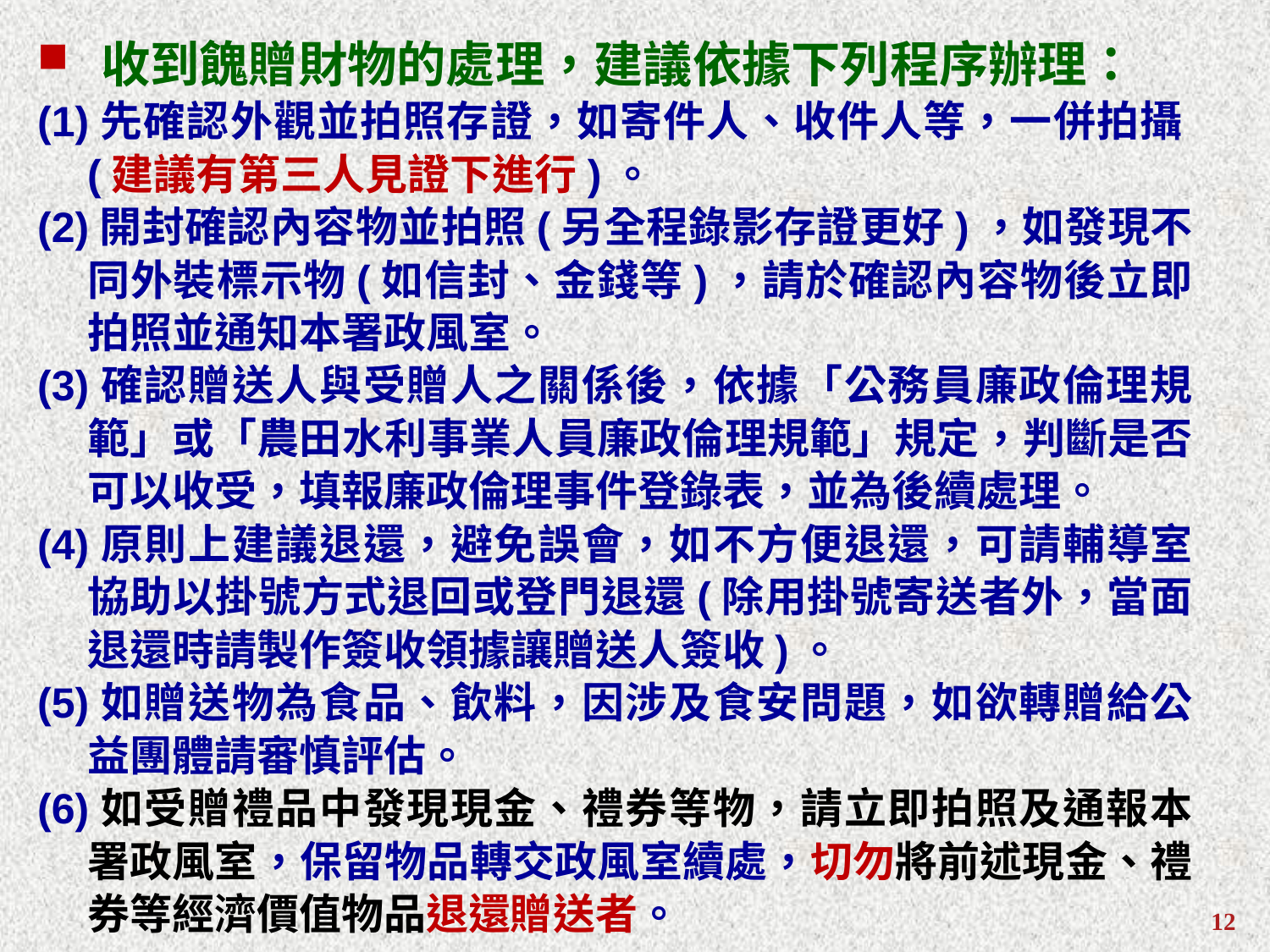

收到餽贈財物的處理，建議依據下列程序辦理：
(1)先確認外觀並拍照存證，如寄件人、收件人等，一併拍攝(建議有第三人見證下進行)。
(2)開封確認內容物並拍照(另全程錄影存證更好)，如發現不同外裝標示物(如信封、金錢等)，請於確認內容物後立即拍照並通知本署政風室。
(3)確認贈送人與受贈人之關係後，依據「公務員廉政倫理規範」或「農田水利事業人員廉政倫理規範」規定，判斷是否可以收受，填報廉政倫理事件登錄表，並為後續處理。
(4)原則上建議退還，避免誤會，如不方便退還，可請輔導室協助以掛號方式退回或登門退還(除用掛號寄送者外，當面退還時請製作簽收領據讓贈送人簽收)。
(5)如贈送物為食品、飲料，因涉及食安問題，如欲轉贈給公益團體請審慎評估。
(6)如受贈禮品中發現現金、禮券等物，請立即拍照及通報本署政風室，保留物品轉交政風室續處，切勿將前述現金、禮券等經濟價值物品退還贈送者。
12